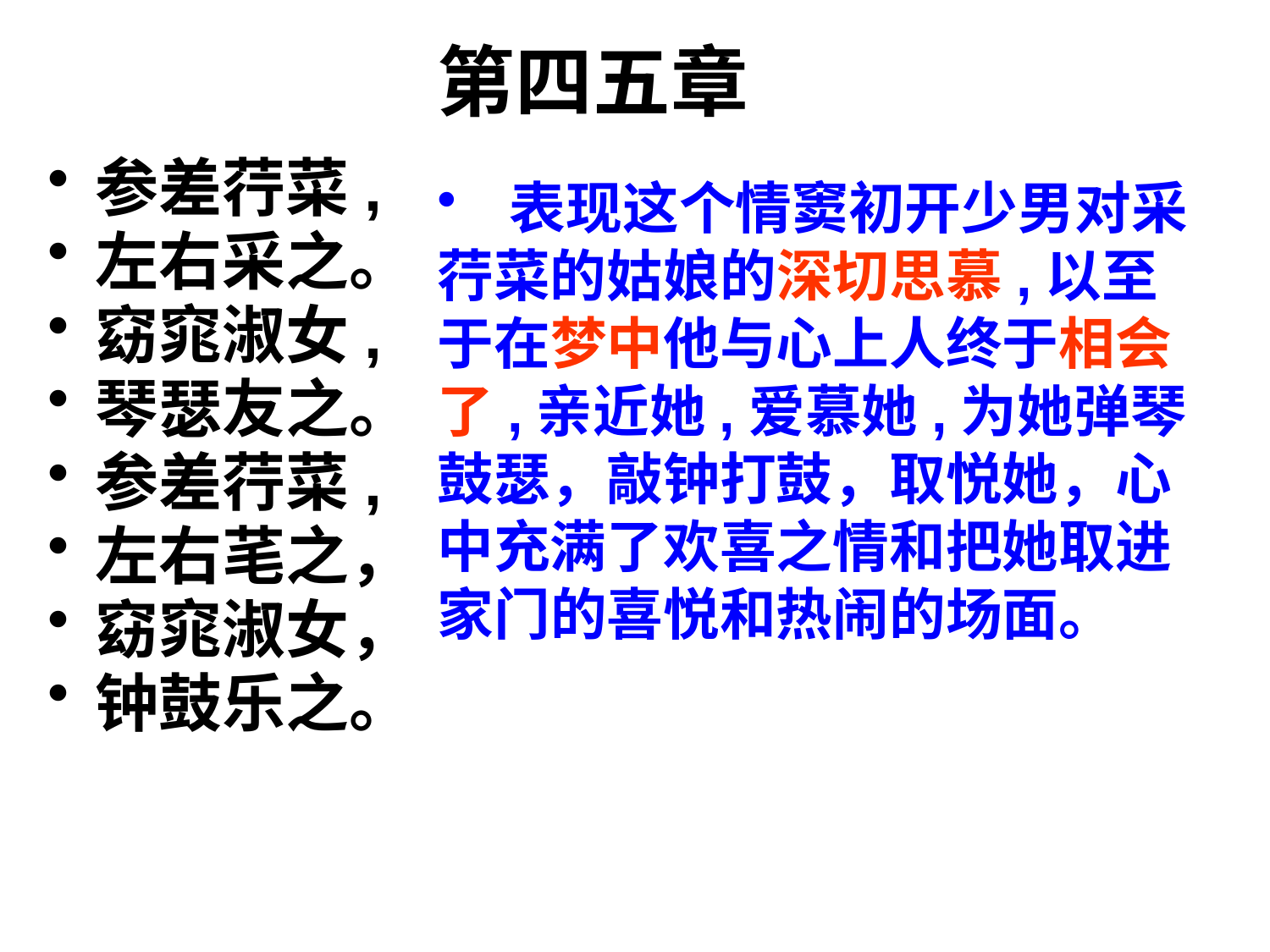

# 第四五章
参差荇菜,
左右采之。
窈窕淑女,
琴瑟友之。
参差荇菜,
左右芼之，
窈窕淑女，
钟鼓乐之。
   表现这个情窦初开少男对采荇菜的姑娘的深切思慕,以至于在梦中他与心上人终于相会了,亲近她,爱慕她,为她弹琴鼓瑟，敲钟打鼓，取悦她，心中充满了欢喜之情和把她取进家门的喜悦和热闹的场面。